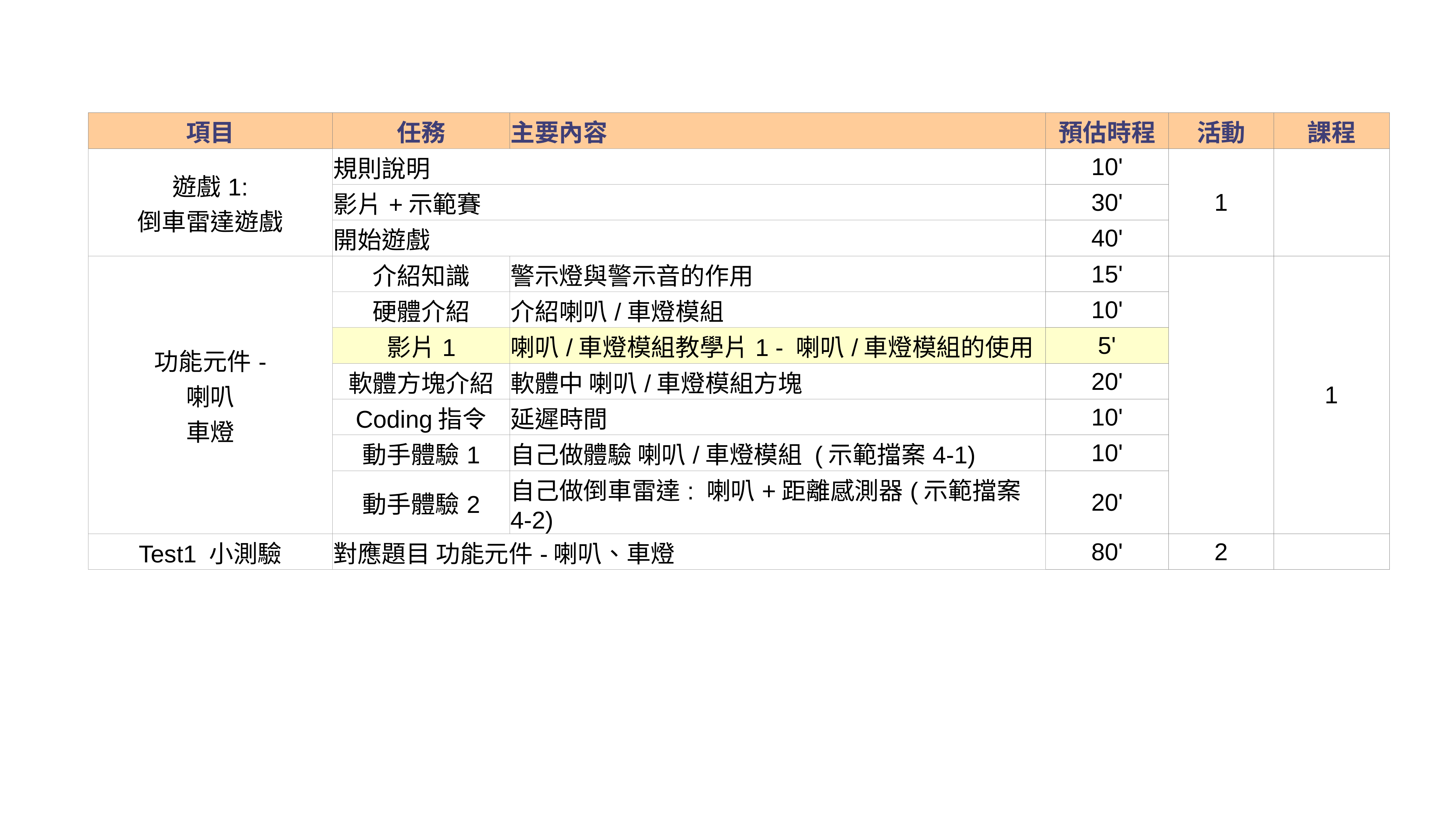

| 項目 | 任務 | 主要內容 | 預估時程 | 活動 | 課程 |
| --- | --- | --- | --- | --- | --- |
| 遊戲1: 倒車雷達遊戲 | 規則說明 |  | 10' | 1 |  |
|  | 影片+示範賽 |  | 30' |  |  |
|  | 開始遊戲 |  | 40' |  |  |
| 功能元件- 喇叭 車燈 | 介紹知識 | 警示燈與警示音的作用 | 15' |  | 1 |
|  | 硬體介紹 | 介紹喇叭/車燈模組 | 10' |  |  |
|  | 影片1 | 喇叭/車燈模組教學片1 - 喇叭/車燈模組的使用 | 5' |  |  |
|  | 軟體方塊介紹 | 軟體中 喇叭/車燈模組方塊 | 20' |  |  |
|  | Coding指令 | 延遲時間 | 10' |  |  |
|  | 動手體驗1 | 自己做體驗 喇叭/車燈模組 (示範擋案4-1) | 10' |  |  |
|  | 動手體驗2 | 自己做倒車雷達: 喇叭+距離感測器(示範擋案4-2) | 20' |  |  |
| Test1 小測驗 | 對應題目 功能元件-喇叭、車燈 |  | 80' | 2 |  |